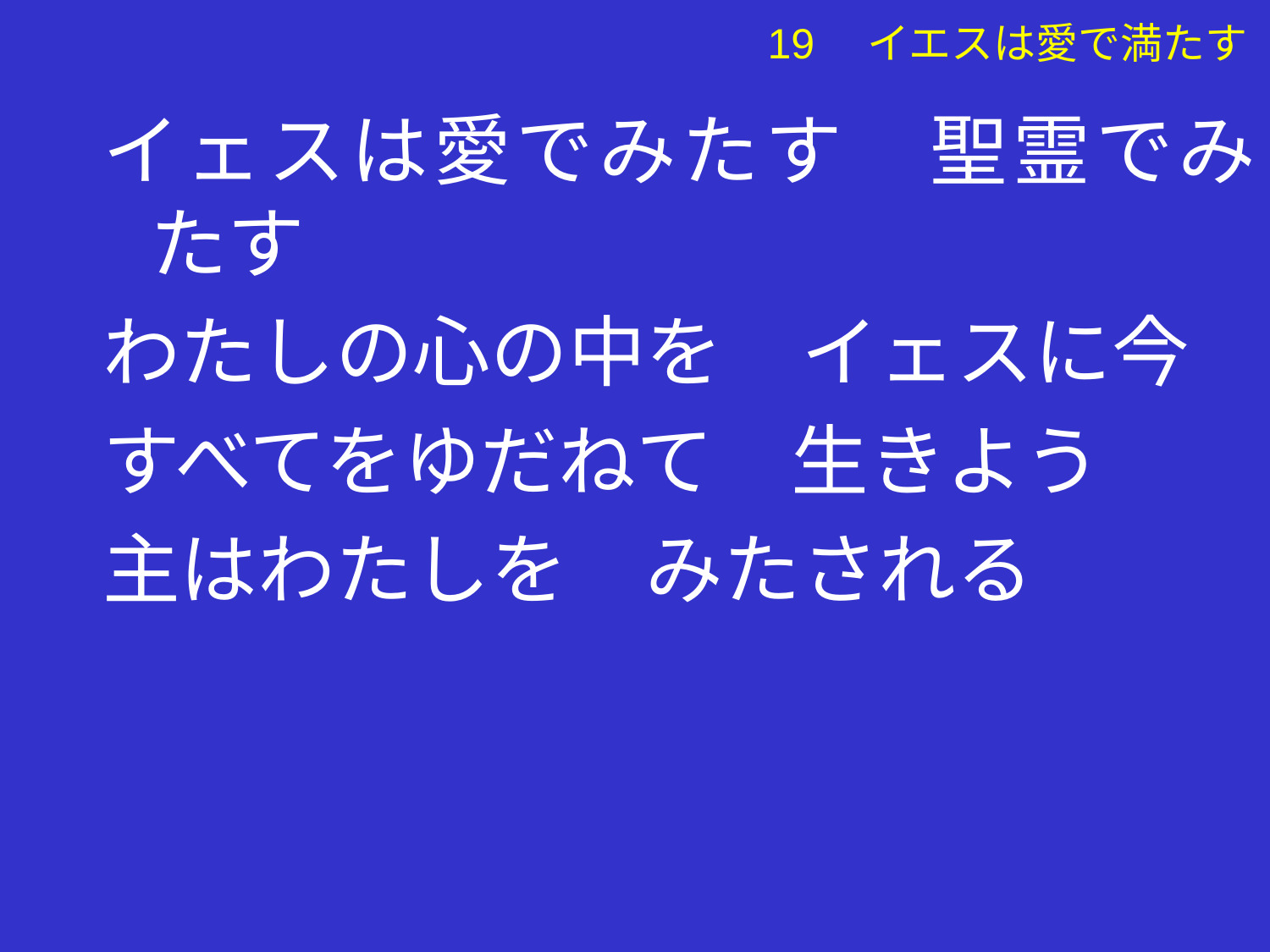

イェスは愛でみたす　聖霊でみたす
わたしの心の中を　イェスに今
すべてをゆだねて　生きよう
主はわたしを　みたされる

# 19　イエスは愛で満たす